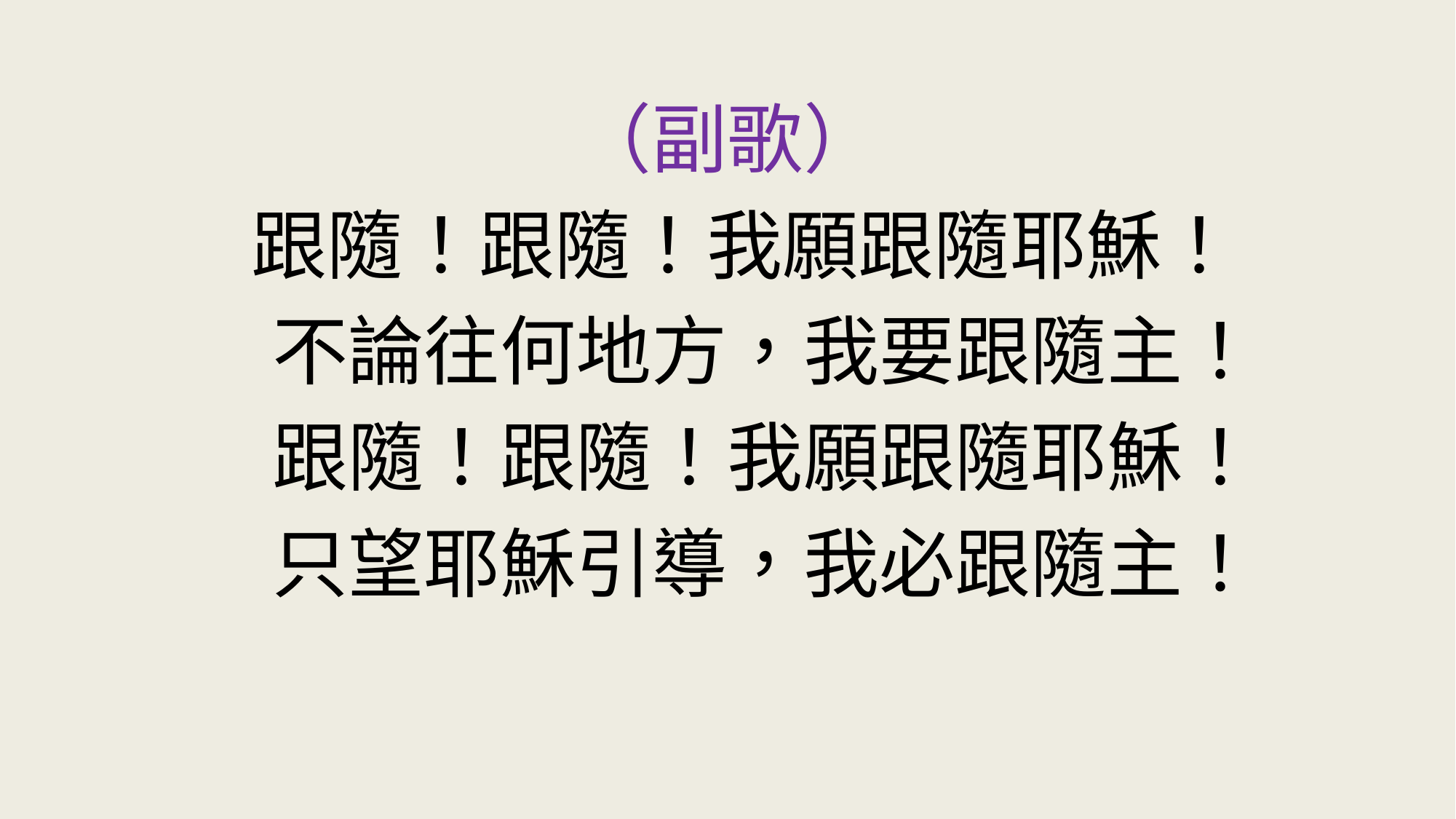

# （副歌） 跟隨！跟隨！我願跟隨耶穌！ 　不論往何地方，我要跟隨主！ 　跟隨！跟隨！我願跟隨耶穌！ 　只望耶穌引導，我必跟隨主！